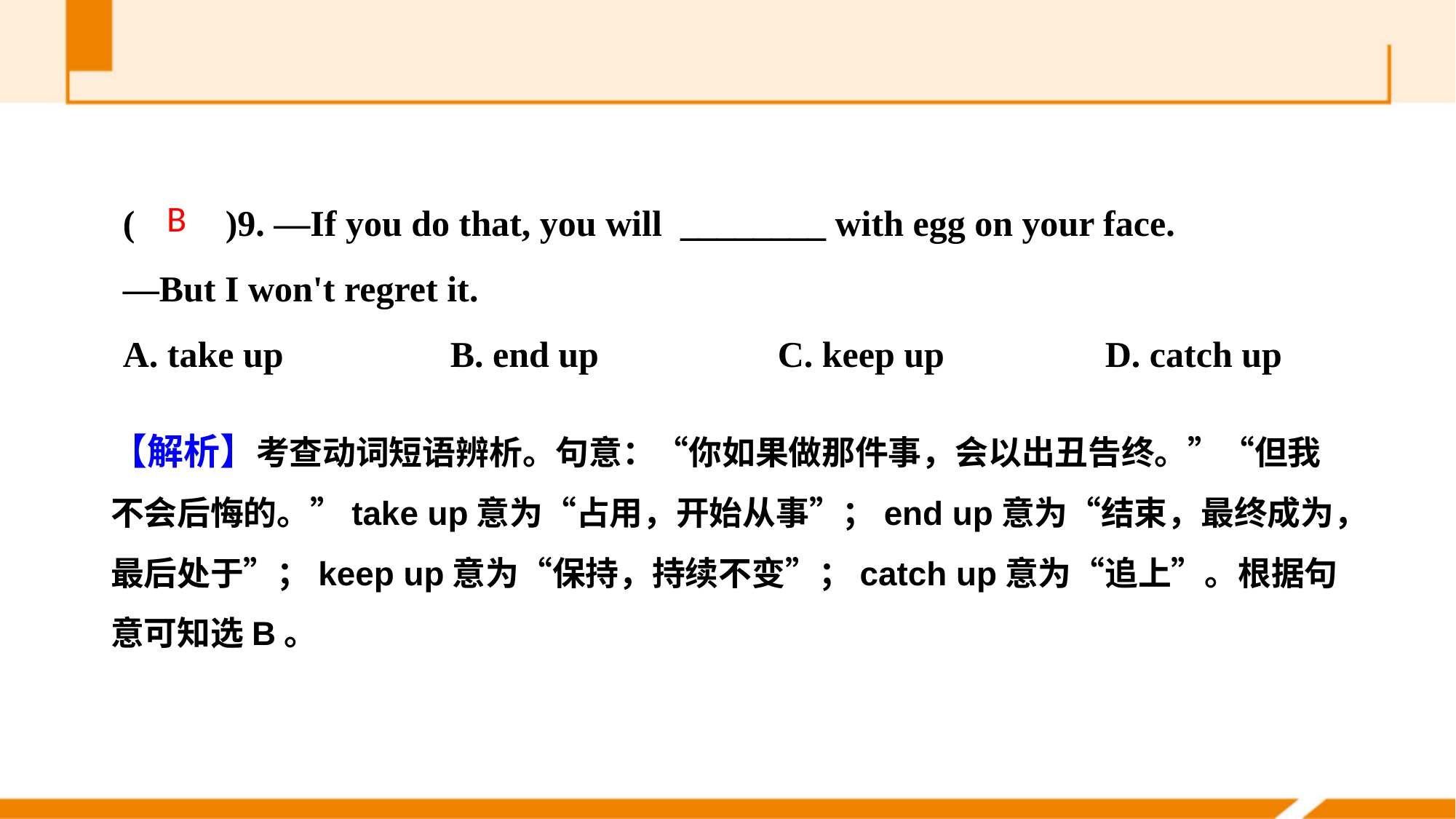

(　　)9. —If you do that, you will  ________ with egg on your face.
—But I won't regret it.
A. take up  		B. end up		C. keep up  		D. catch up
B
【解析】考查动词短语辨析。句意：“你如果做那件事，会以出丑告终。”“但我不会后悔的。”take up意为“占用，开始从事”；end up意为“结束，最终成为，最后处于”；keep up意为“保持，持续不变”；catch up意为“追上”。根据句意可知选B。